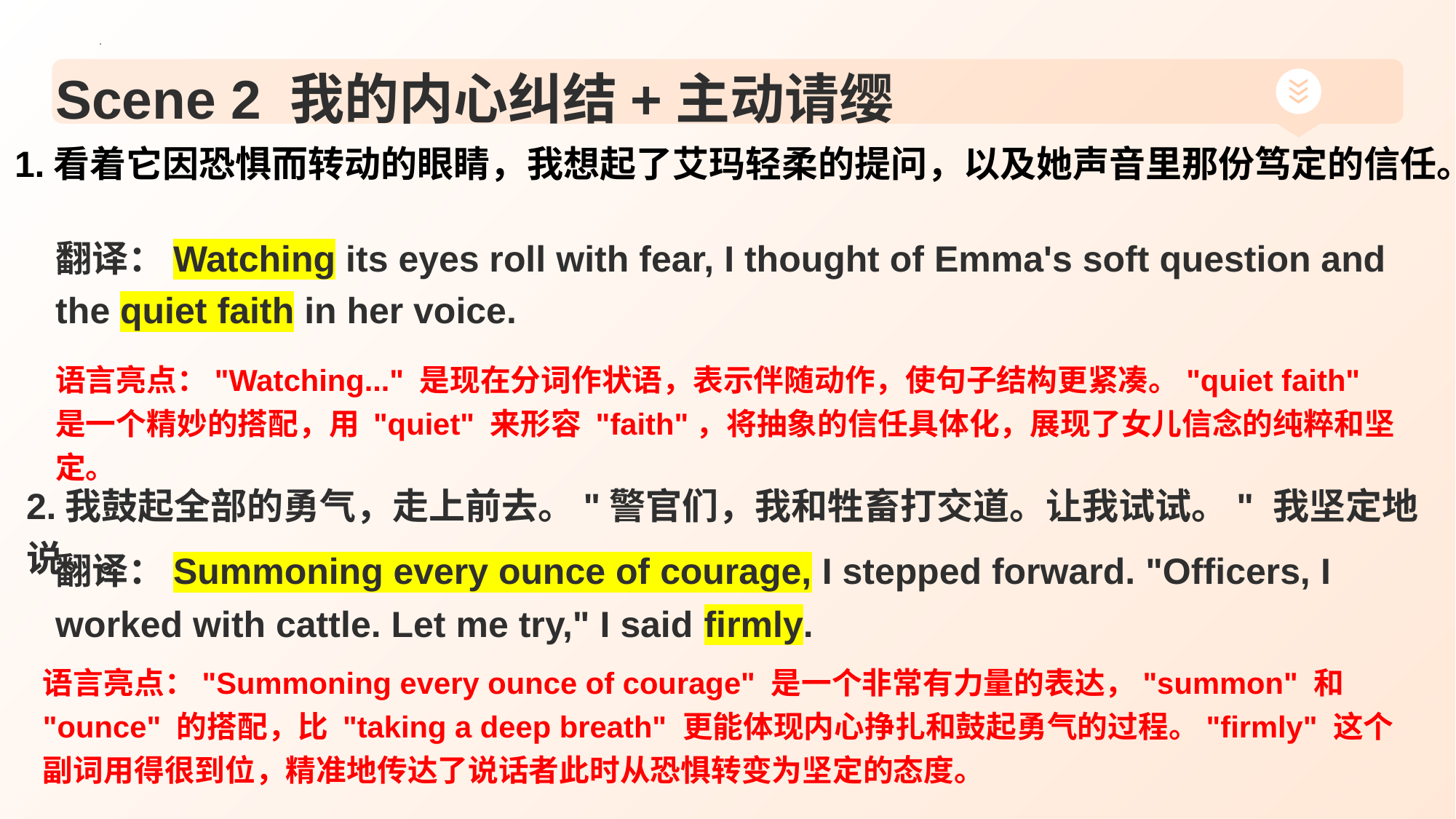

# Scene 2 我的内心纠结+主动请缨
1.看着它因恐惧而转动的眼睛，我想起了艾玛轻柔的提问，以及她声音里那份笃定的信任。
翻译：Watching its eyes roll with fear, I thought of Emma's soft question and the quiet faith in her voice.
语言亮点："Watching..." 是现在分词作状语，表示伴随动作，使句子结构更紧凑。"quiet faith" 是一个精妙的搭配，用 "quiet" 来形容 "faith"，将抽象的信任具体化，展现了女儿信念的纯粹和坚定。
2.我鼓起全部的勇气，走上前去。"警官们，我和牲畜打交道。让我试试。" 我坚定地说。。
翻译：Summoning every ounce of courage, I stepped forward. "Officers, I worked with cattle. Let me try," I said firmly.
语言亮点："Summoning every ounce of courage" 是一个非常有力量的表达，"summon" 和 "ounce" 的搭配，比 "taking a deep breath" 更能体现内心挣扎和鼓起勇气的过程。"firmly" 这个副词用得很到位，精准地传达了说话者此时从恐惧转变为坚定的态度。